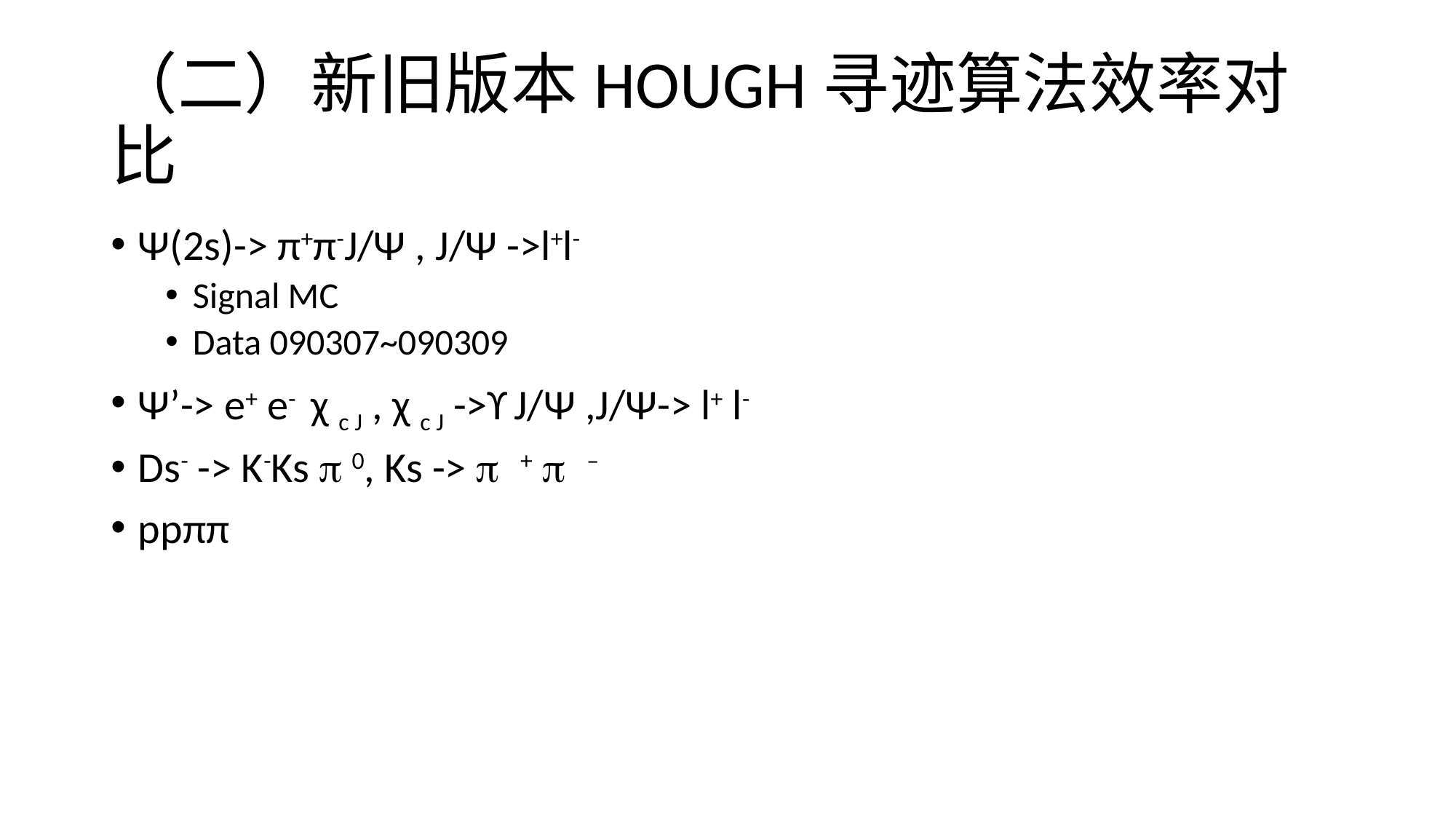

# （二）新旧版本HOUGH寻迹算法效率对比
Ψ(2s)-> π+π-J/Ψ , J/Ψ ->l+l-
Signal MC
Data 090307~090309
Ψ’-> e+ e-  χ c J , χ c J ->ϒ J/Ψ ,J/Ψ-> l+ l-
Ds- -> K-Ks π 0, Ks -> π + π –
ppππ